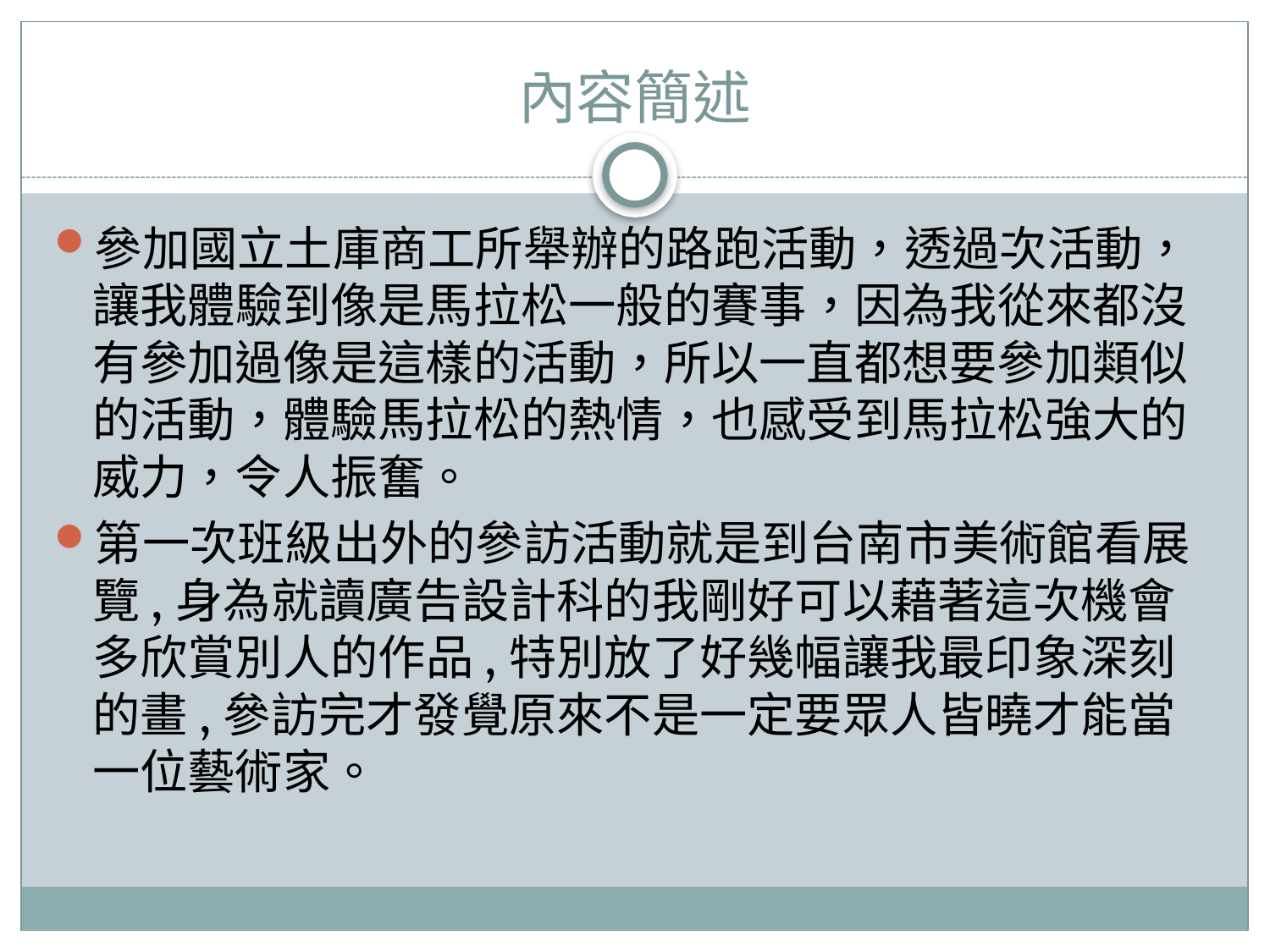

# 內容簡述
參加國立土庫商工所舉辦的路跑活動，透過次活動，讓我體驗到像是馬拉松一般的賽事，因為我從來都沒有參加過像是這樣的活動，所以一直都想要參加類似的活動，體驗馬拉松的熱情，也感受到馬拉松強大的威力，令人振奮。
第一次班級出外的參訪活動就是到台南市美術館看展覽,身為就讀廣告設計科的我剛好可以藉著這次機會多欣賞別人的作品,特別放了好幾幅讓我最印象深刻的畫,參訪完才發覺原來不是一定要眾人皆曉才能當一位藝術家。